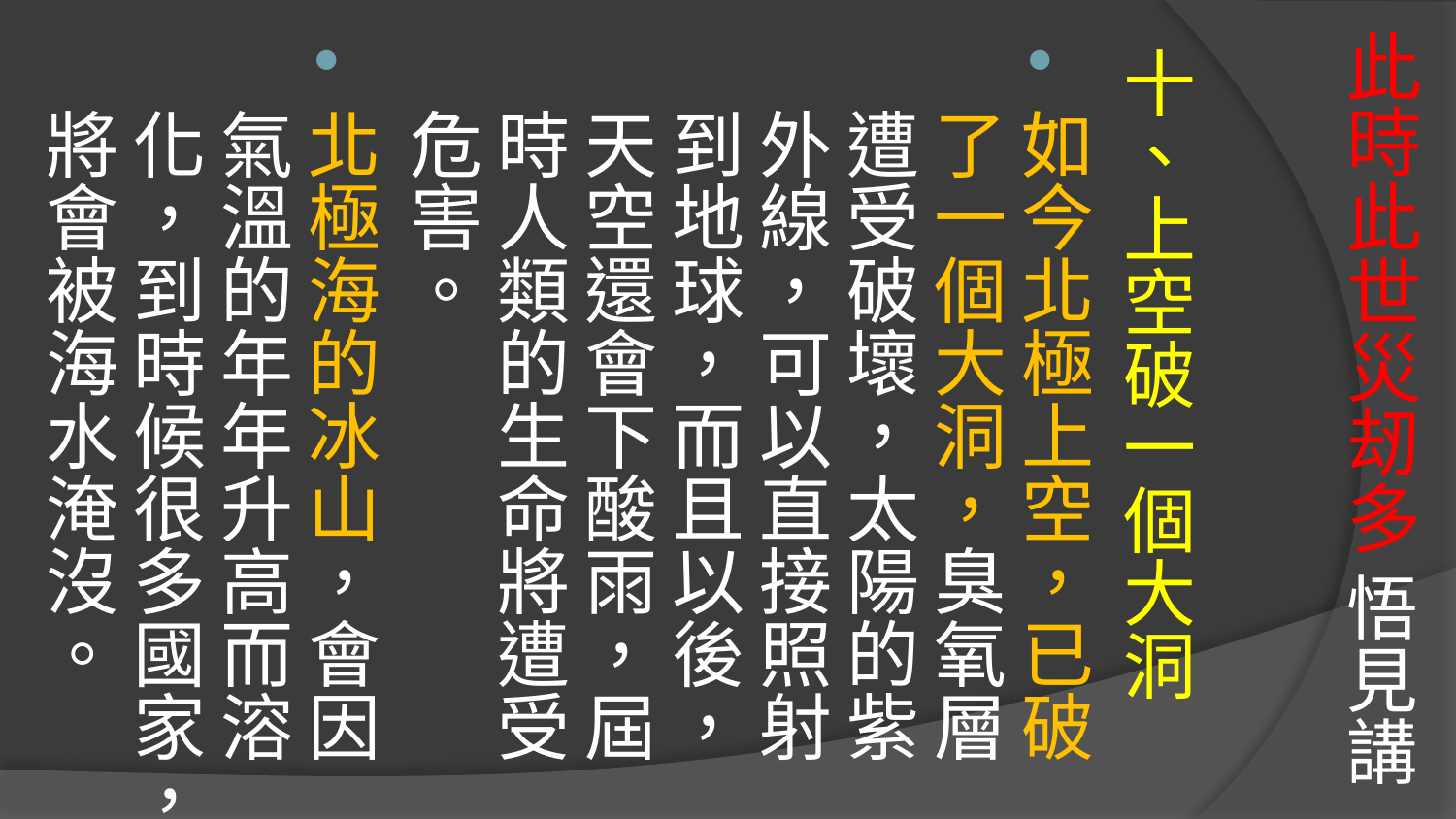

# 此時此世災刼多 悟見講
十、上空破一個大洞
如今北極上空，已破了一個大洞，臭氧層遭受破壞，太陽的紫外線，可以直接照射到地球，而且以後，天空還會下酸雨，屆時人類的生命將遭受危害。
北極海的冰山，會因氣溫的年年升高而溶化，到時候很多國家，將會被海水淹沒。